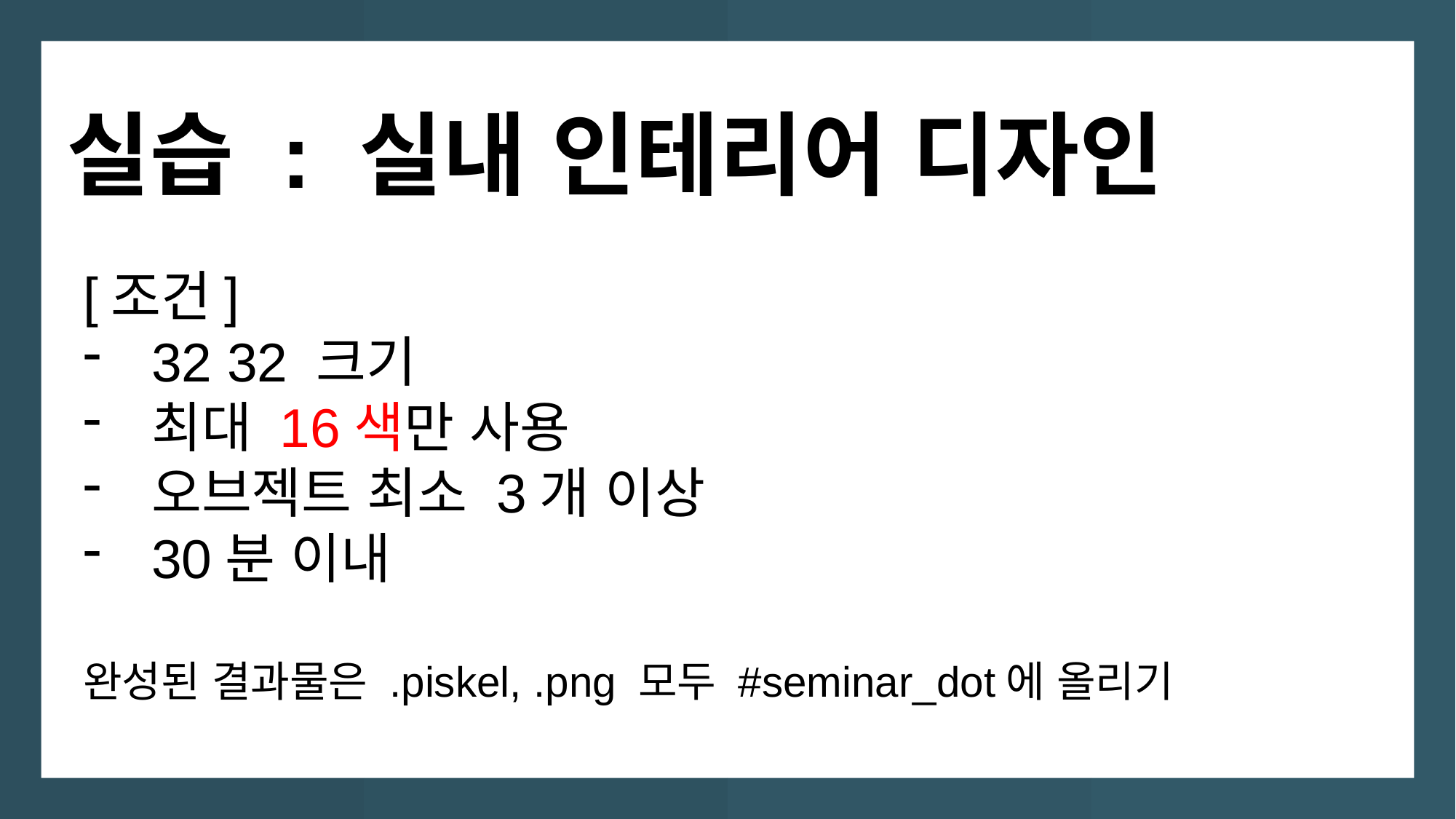

실습 : 실내 인테리어 디자인
[조건]
32 32 크기
최대 16색만 사용
오브젝트 최소 3개 이상
30분 이내

완성된 결과물은 .piskel, .png 모두 #seminar_dot에 올리기